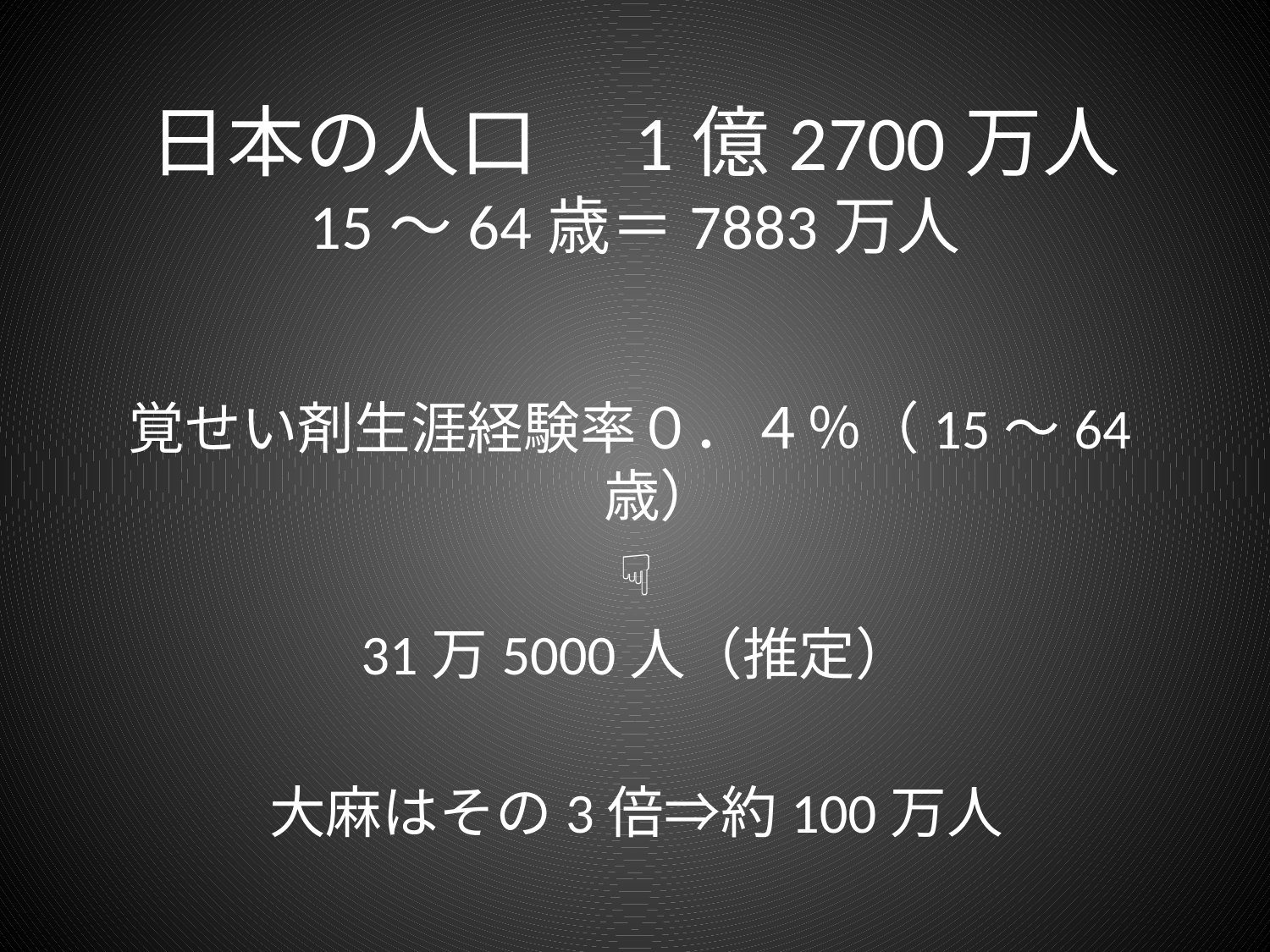

# 日本の人口　1億2700万人 15～64歳＝7883万人
覚せい剤生涯経験率０．４％（15～64歳）
☟
31万5000人（推定）

大麻はその3倍⇒約100万人